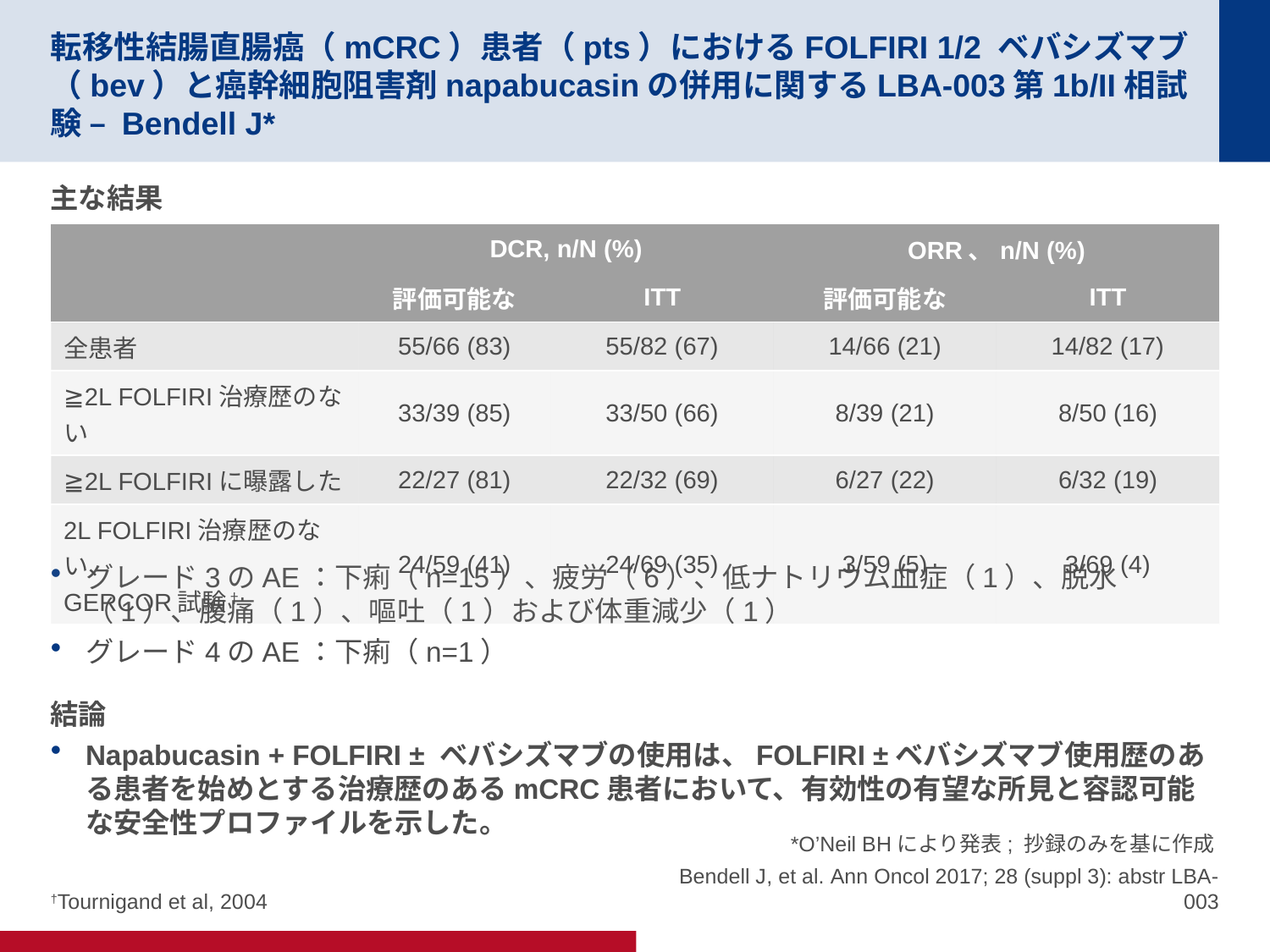

# 転移性結腸直腸癌（mCRC）患者（pts）におけるFOLFIRI 1/2 ベバシズマブ（bev）と癌幹細胞阻害剤napabucasinの併用に関するLBA-003第1b/II相試験 – Bendell J*
主な結果
グレード3のAE：下痢（n=15）、疲労（6）、低ナトリウム血症（1）、脱水（1）、腹痛（1）、嘔吐（1）および体重減少（1）
グレード4のAE：下痢（n=1）
結論
Napabucasin + FOLFIRI ± ベバシズマブの使用は、FOLFIRI ±ベバシズマブ使用歴のある患者を始めとする治療歴のあるmCRC患者において、有効性の有望な所見と容認可能な安全性プロファイルを示した。

|  | DCR, n/N (%) |  | ORR、n/N (%) |  |
| --- | --- | --- | --- | --- |
|  | 評価可能な | ITT | 評価可能な | ITT |
| 全患者 | 55/66 (83) | 55/82 (67) | 14/66 (21) | 14/82 (17) |
| ≧2L FOLFIRI治療歴のない | 33/39 (85) | 33/50 (66) | 8/39 (21) | 8/50 (16) |
| ≧2L FOLFIRIに曝露した | 22/27 (81) | 22/32 (69) | 6/27 (22) | 6/32 (19) |
| 2L FOLFIRI治療歴のない、 GERCOR試験† | 24/59 (41) | 24/69 (35) | 3/59 (5) | 3/69 (4) |
†Tournigand et al, 2004
*O’Neil BHにより発表; 抄録のみを基に作成
Bendell J, et al. Ann Oncol 2017; 28 (suppl 3): abstr LBA-003